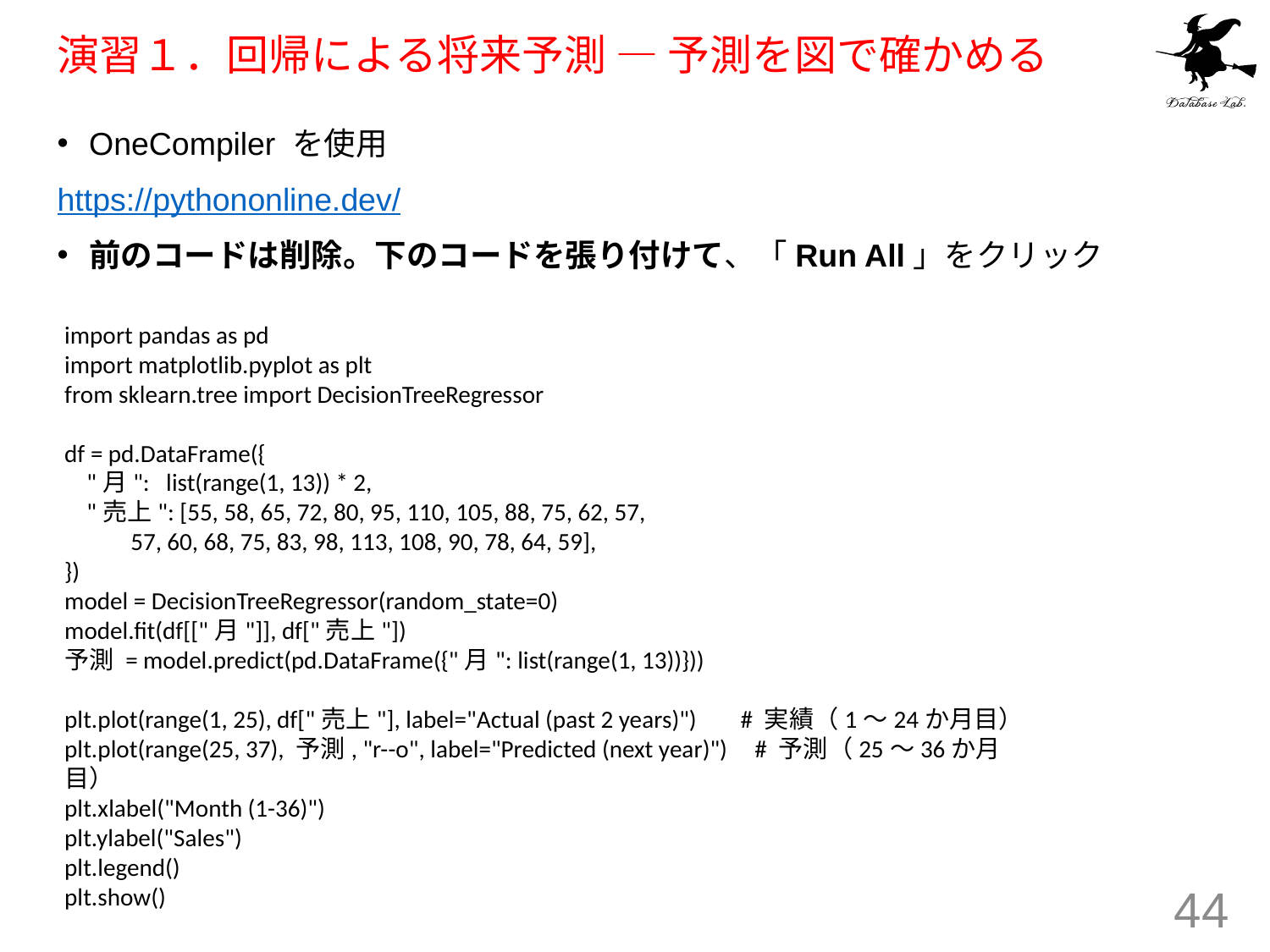

# 演習１．回帰による将来予測 ― 予測を図で確かめる
OneCompiler を使用
https://pythononline.dev/
前のコードは削除。下のコードを張り付けて、「Run All」をクリック

import pandas as pd
import matplotlib.pyplot as plt
from sklearn.tree import DecisionTreeRegressor

df = pd.DataFrame({
    "月":   list(range(1, 13)) * 2,
    "売上": [55, 58, 65, 72, 80, 95, 110, 105, 88, 75, 62, 57,
            57, 60, 68, 75, 83, 98, 113, 108, 90, 78, 64, 59],
})
model = DecisionTreeRegressor(random_state=0)
model.fit(df[["月"]], df["売上"])
予測 = model.predict(pd.DataFrame({"月": list(range(1, 13))}))

plt.plot(range(1, 25), df["売上"], label="Actual (past 2 years)")        # 実績（1〜24か月目）
plt.plot(range(25, 37), 予測, "r--o", label="Predicted (next year)")     # 予測（25〜36か月目）
plt.xlabel("Month (1-36)")
plt.ylabel("Sales")
plt.legend()
plt.show()
44